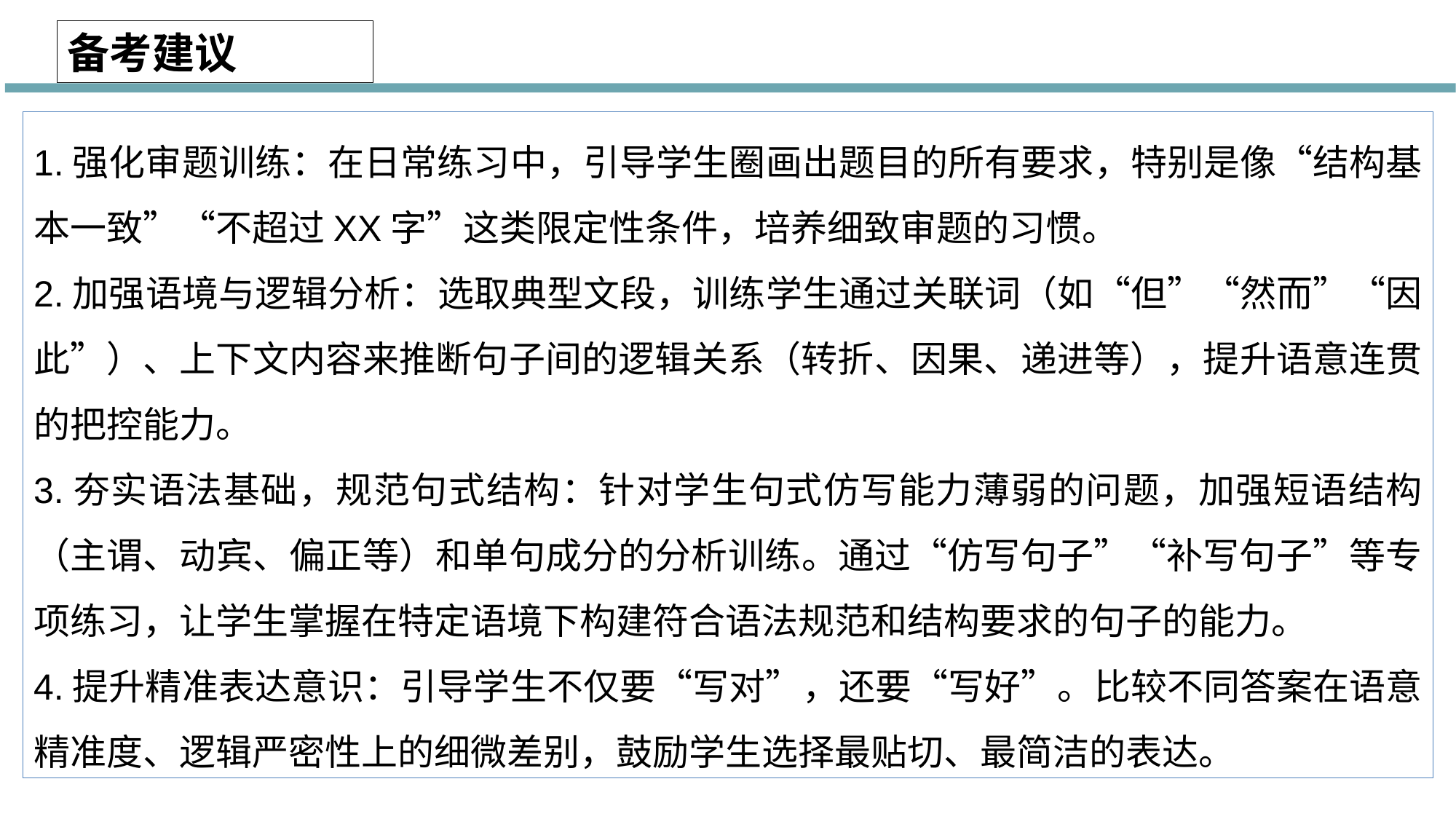

备考建议

1.强化审题训练：在日常练习中，引导学生圈画出题目的所有要求，特别是像“结构基本一致”“不超过XX字”这类限定性条件，培养细致审题的习惯。
2.加强语境与逻辑分析：选取典型文段，训练学生通过关联词（如“但”“然而”“因此”）、上下文内容来推断句子间的逻辑关系（转折、因果、递进等），提升语意连贯的把控能力。
3.夯实语法基础，规范句式结构：针对学生句式仿写能力薄弱的问题，加强短语结构（主谓、动宾、偏正等）和单句成分的分析训练。通过“仿写句子”“补写句子”等专项练习，让学生掌握在特定语境下构建符合语法规范和结构要求的句子的能力。
4.提升精准表达意识：引导学生不仅要“写对”，还要“写好”。比较不同答案在语意精准度、逻辑严密性上的细微差别，鼓励学生选择最贴切、最简洁的表达。